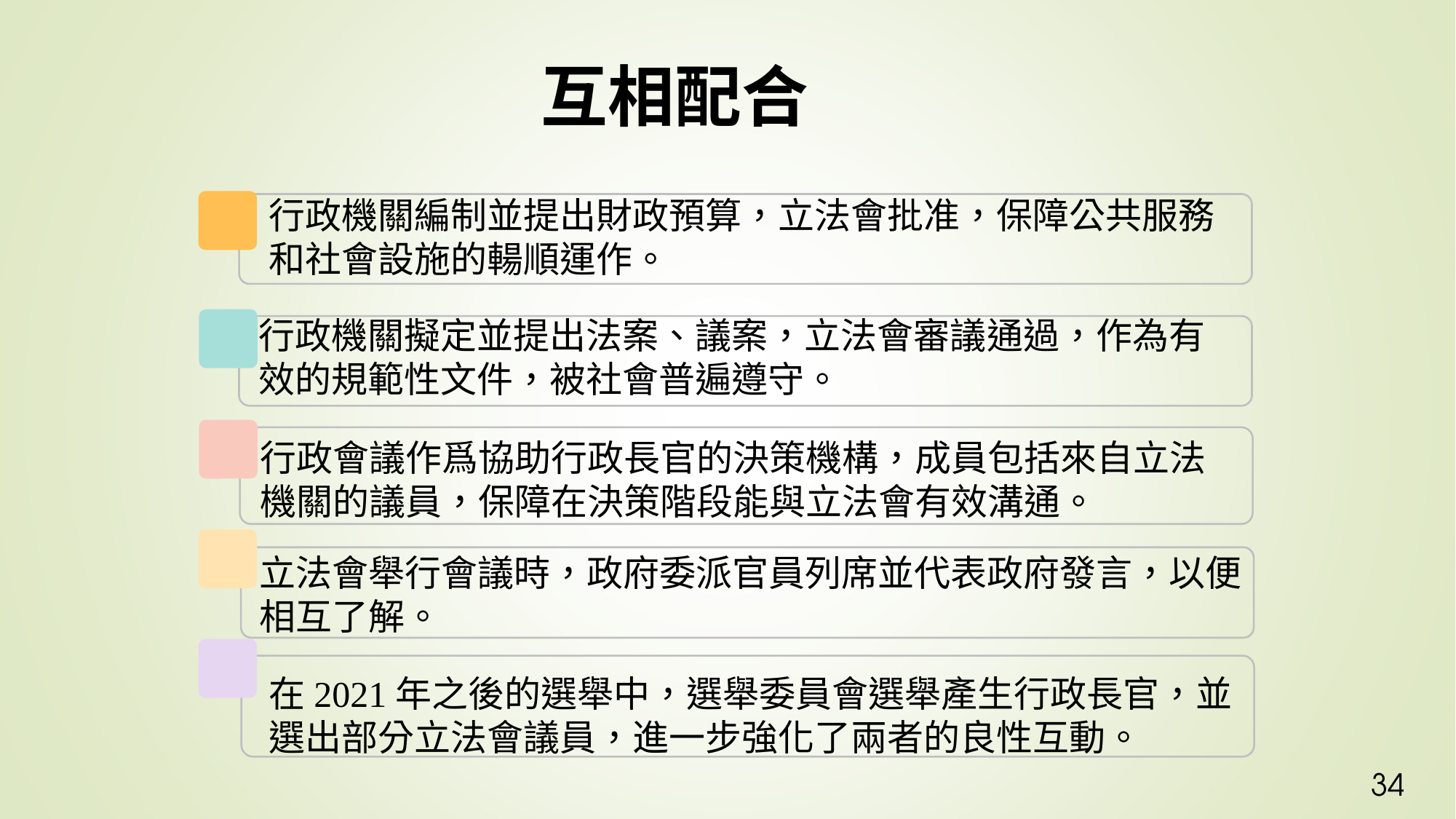

互相配合
行政機關編制並提出財政預算，立法會批准，保障公共服務和社會設施的輰順運作。

行政機關擬定並提出法案、議案，立法會審議通過，作為有效的規範性文件，被社會普遍遵守。

行政會議作爲協助行政長官的決策機構，成員包括來自立法機關的議員，保障在決策階段能與立法會有效溝通。

立法會舉行會議時，政府委派官員列席並代表政府發言，以便相互了解。

在2021年之後的選舉中，選舉委員會選舉產生行政長官，並選出部分立法會議員，進一步強化了兩者的良性互動。
34